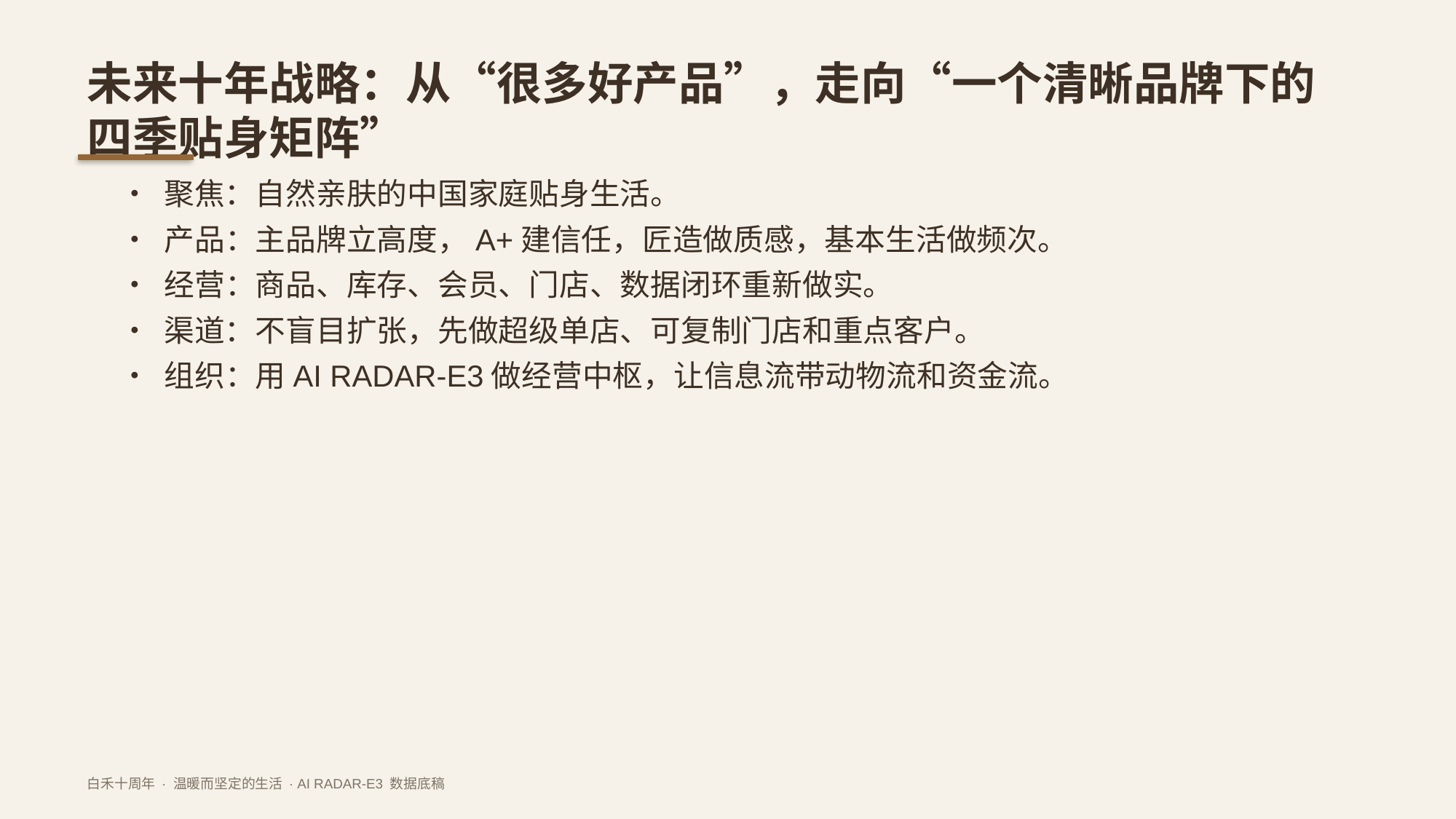

未来十年战略：从“很多好产品”，走向“一个清晰品牌下的四季贴身矩阵”

• 聚焦：自然亲肤的中国家庭贴身生活。
• 产品：主品牌立高度，A+建信任，匠造做质感，基本生活做频次。
• 经营：商品、库存、会员、门店、数据闭环重新做实。
• 渠道：不盲目扩张，先做超级单店、可复制门店和重点客户。
• 组织：用AI RADAR-E3做经营中枢，让信息流带动物流和资金流。
白禾十周年 · 温暖而坚定的生活 · AI RADAR-E3 数据底稿